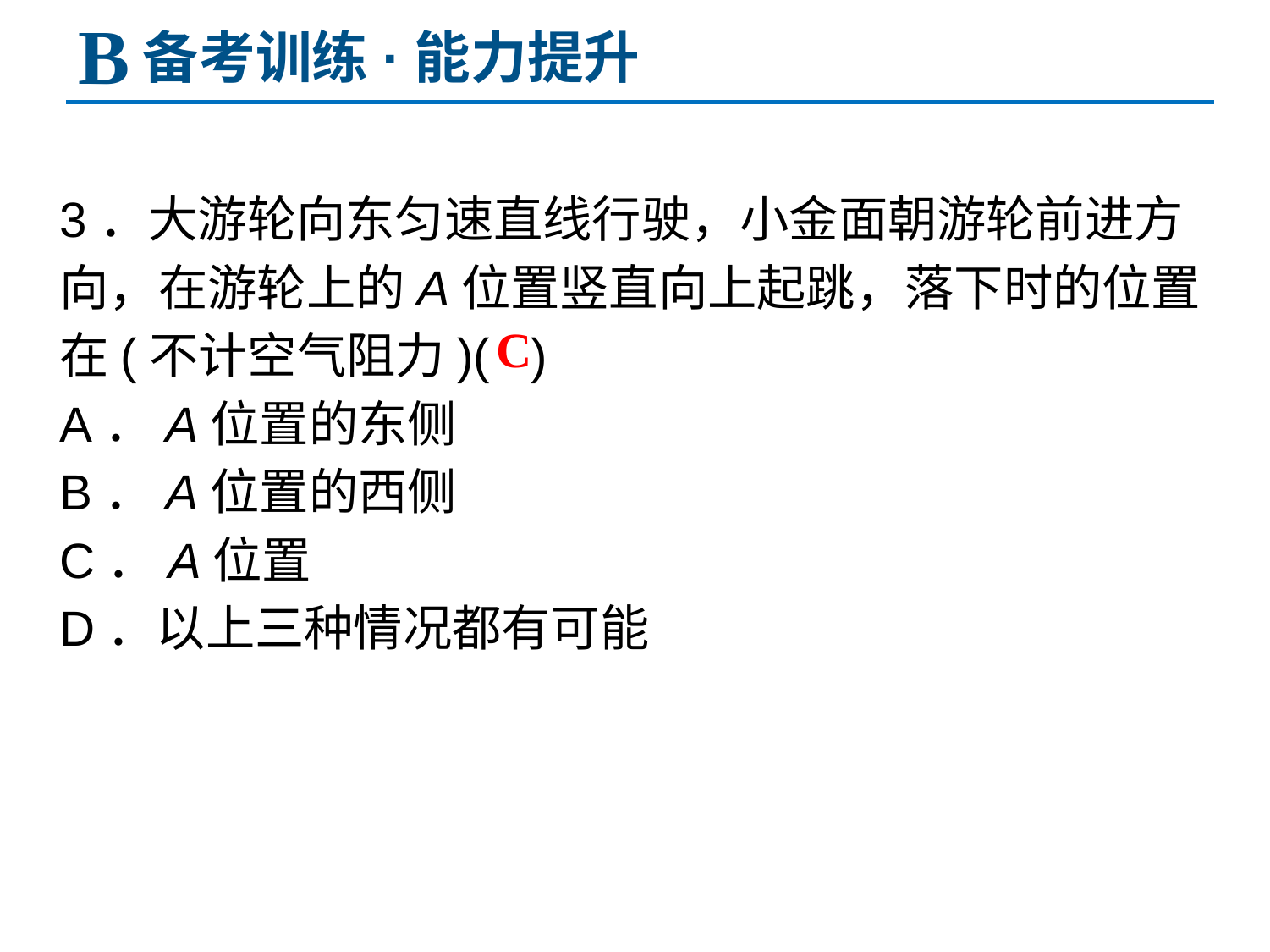

B
备考训练·能力提升
3．大游轮向东匀速直线行驶，小金面朝游轮前进方向，在游轮上的A位置竖直向上起跳，落下时的位置在(不计空气阻力)(   )
A．A位置的东侧
B．A位置的西侧
C．A位置
D．以上三种情况都有可能

C